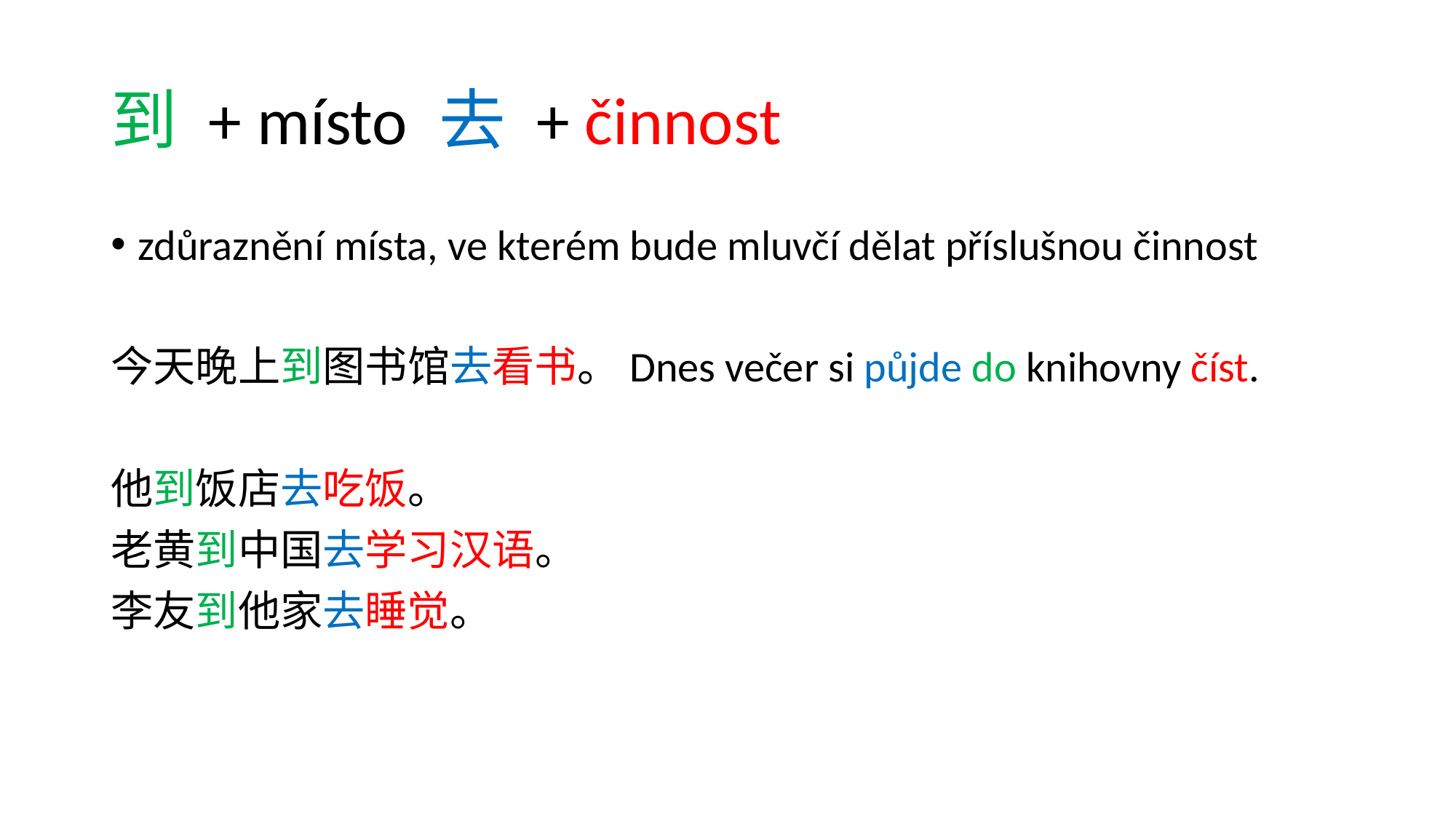

# 到 + místo 去 + činnost
zdůraznění místa, ve kterém bude mluvčí dělat příslušnou činnost

今天晚上到图书馆去看书。Dnes večer si půjde do knihovny číst.

他到饭店去吃饭。
老黄到中国去学习汉语。
李友到他家去睡觉。